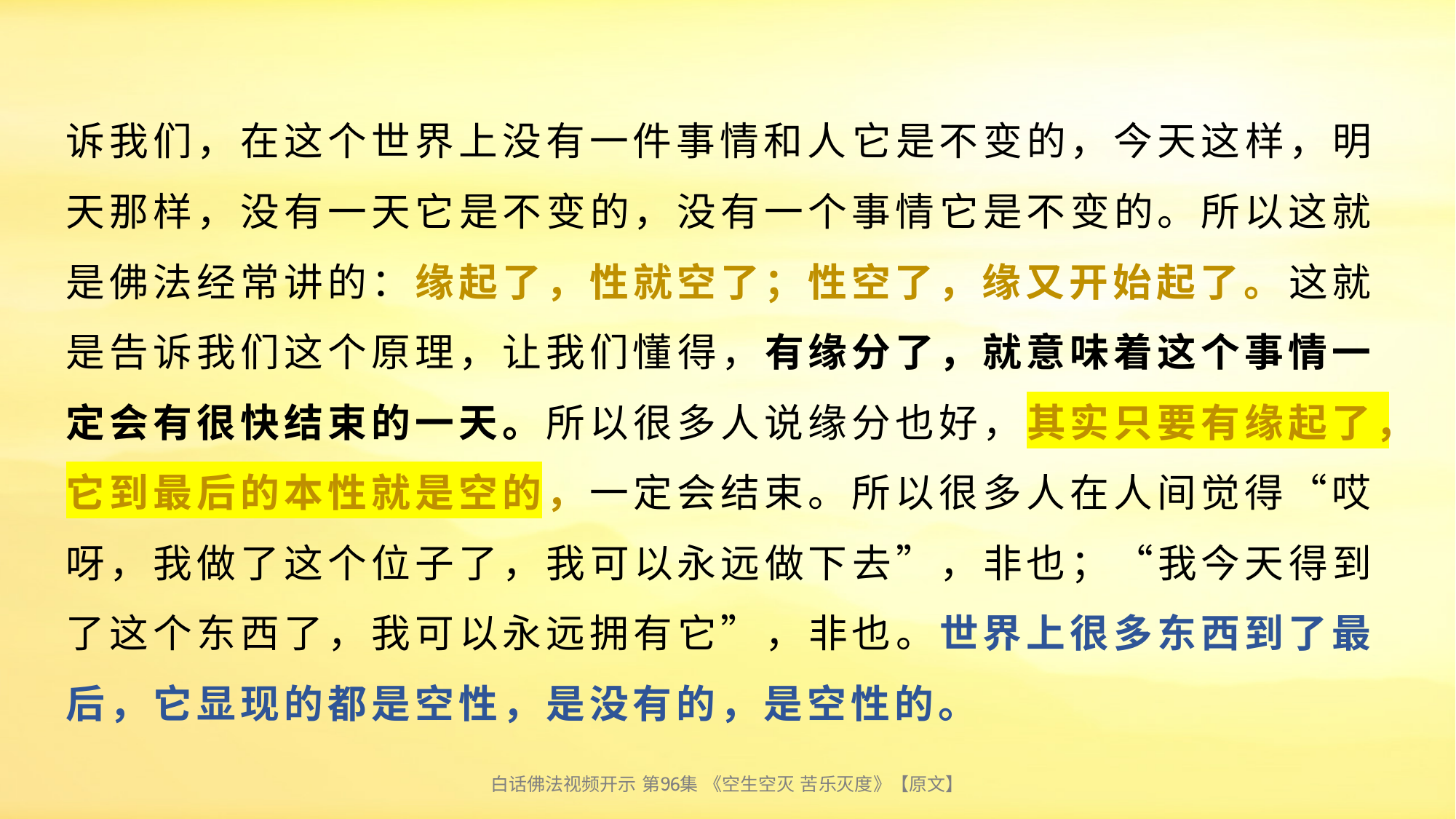

# 诉我们，在这个世界上没有一件事情和人它是不变的，今天这样，明天那样，没有一天它是不变的，没有一个事情它是不变的。所以这就是佛法经常讲的：缘起了，性就空了；性空了，缘又开始起了。这就是告诉我们这个原理，让我们懂得，有缘分了，就意味着这个事情一定会有很快结束的一天。所以很多人说缘分也好，其实只要有缘起了，它到最后的本性就是空的，一定会结束。所以很多人在人间觉得“哎呀，我做了这个位子了，我可以永远做下去”，非也；“我今天得到了这个东西了，我可以永远拥有它”，非也。世界上很多东西到了最后，它显现的都是空性，是没有的，是空性的。
白话佛法视频开示 第96集 《空生空灭 苦乐灭度》【原文】